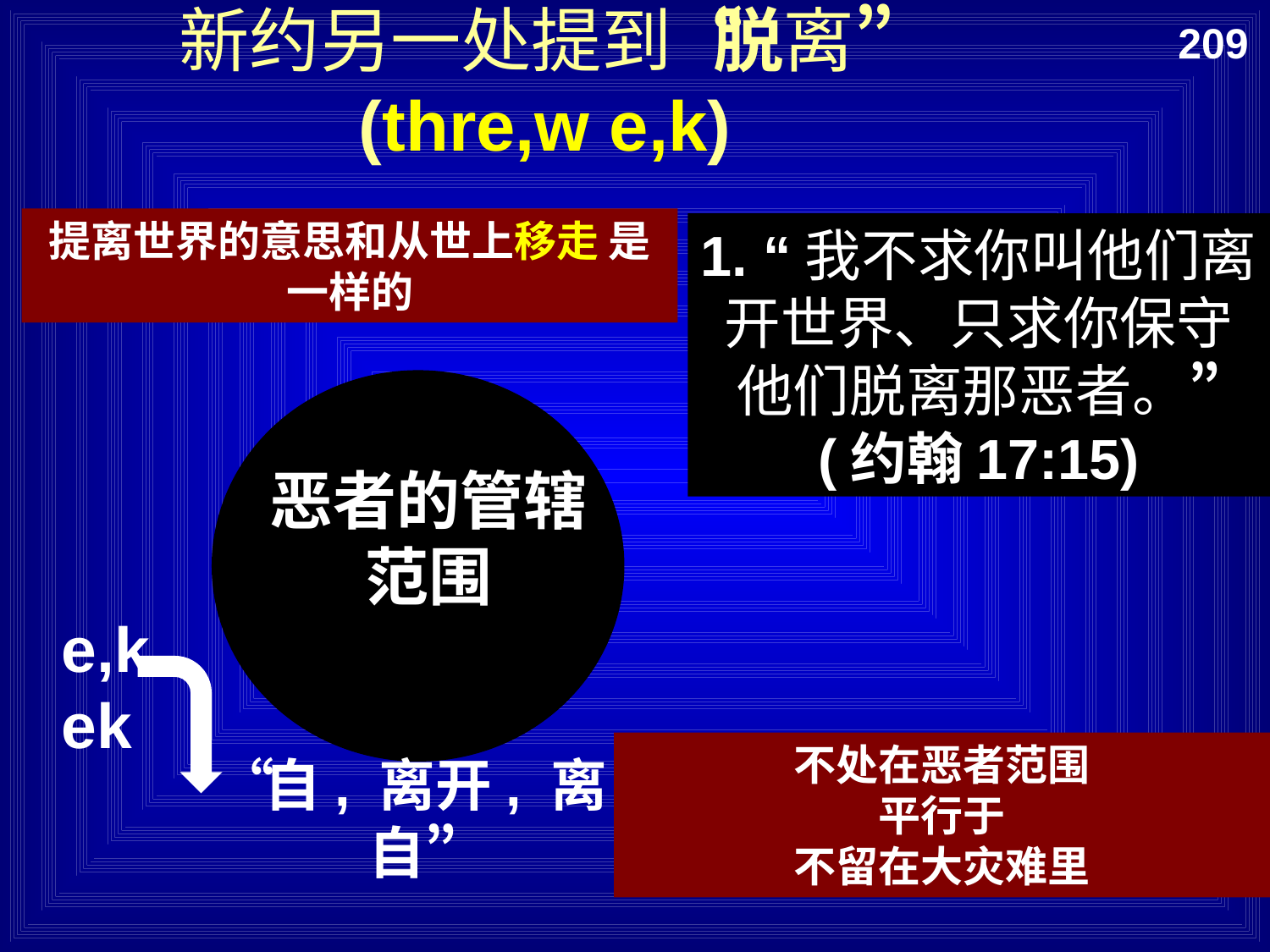

新约另一处提到“脱离”
(thre,w e,k)
209
提离世界的意思和从世上移走 是一样的
1. “我不求你叫他们离开世界、只求你保守他们脱离那恶者。”
(约翰17:15)

恶者的管辖范围

e,k ek

不处在恶者范围
平行于
不留在大灾难里
“自, 离开, 离自”